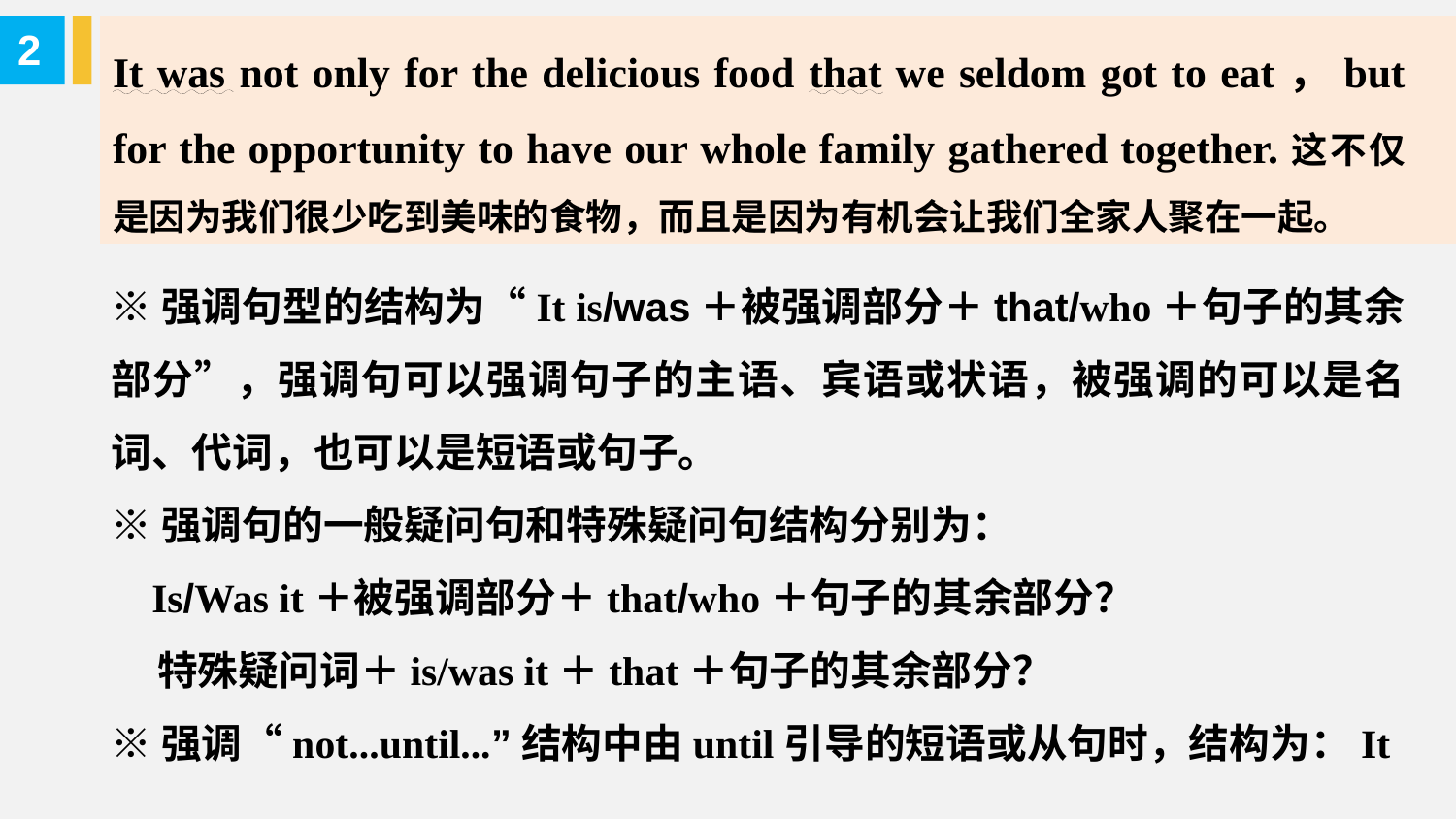

It was not only for the delicious food that we seldom got to eat，but for the opportunity to have our whole family gathered together.这不仅是因为我们很少吃到美味的食物，而且是因为有机会让我们全家人聚在一起。

2
※强调句型的结构为“It is/was＋被强调部分＋that/who＋句子的其余部分”，强调句可以强调句子的主语、宾语或状语，被强调的可以是名词、代词，也可以是短语或句子。
※强调句的一般疑问句和特殊疑问句结构分别为：
    Is/Was it＋被强调部分＋that/who＋句子的其余部分？
    特殊疑问词＋is/was it＋that＋句子的其余部分？
※强调“not...until...”结构中由until引导的短语或从句时，结构为：It
    is/was not until...＋that＋句子的其余部分。